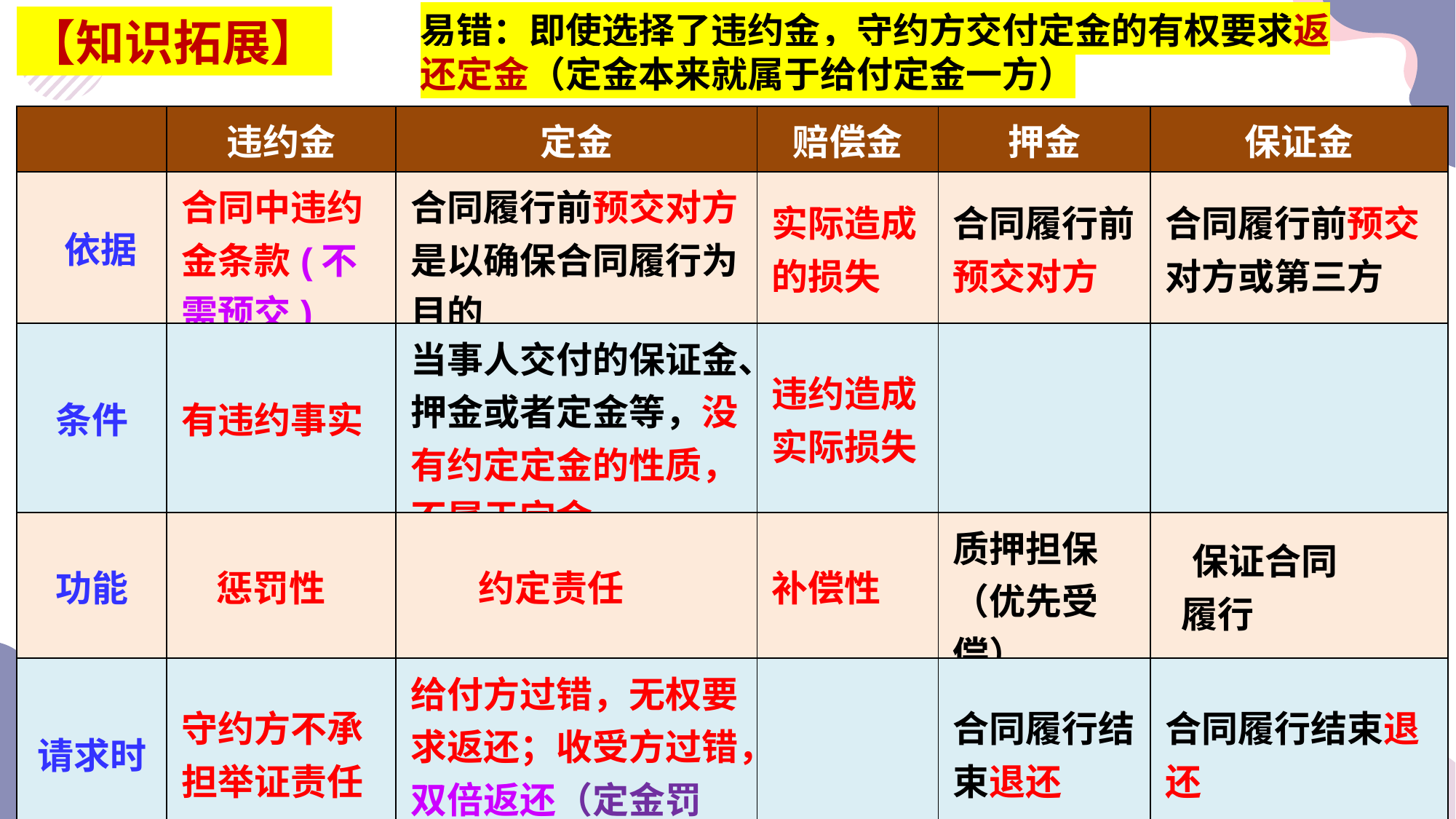

易错：即使选择了违约金，守约方交付定金的有权要求返还定金（定金本来就属于给付定金一方）
【知识拓展】
|  | 违约金 | 定金 | 赔偿金 | 押金 | 保证金 |
| --- | --- | --- | --- | --- | --- |
| 依据 | 合同中违约金条款(不需预交) | 合同履行前预交对方是以确保合同履行为目的 | 实际造成的损失 | 合同履行前预交对方 | 合同履行前预交对方或第三方 |
| 条件 | 有违约事实 | 当事人交付的保证金、押金或者定金等，没有约定定金的性质，不属于定金 | 违约造成实际损失 |  |  |
| 功能 | 惩罚性 | 约定责任 | 补偿性 | 质押担保 （优先受偿） | 保证合同 履行 |
| 请求时 | 守约方不承担举证责任 | 给付方过错，无权要求返还；收受方过错，双倍返还（定金罚则） |  | 合同履行结束退还 | 合同履行结束退还 |